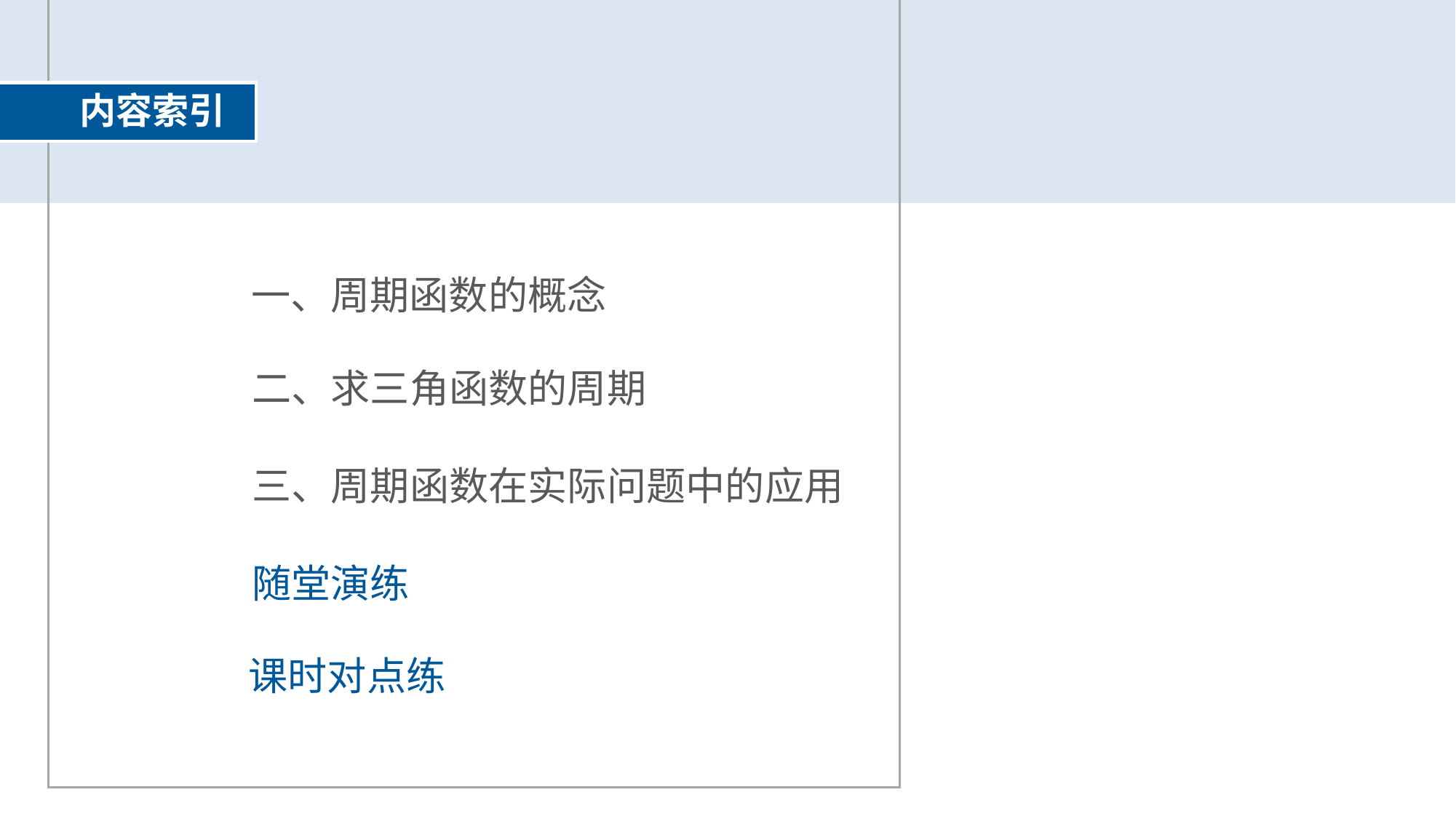

内容索引

一、周期函数的概念
二、求三角函数的周期
三、周期函数在实际问题中的应用
随堂演练
课时对点练